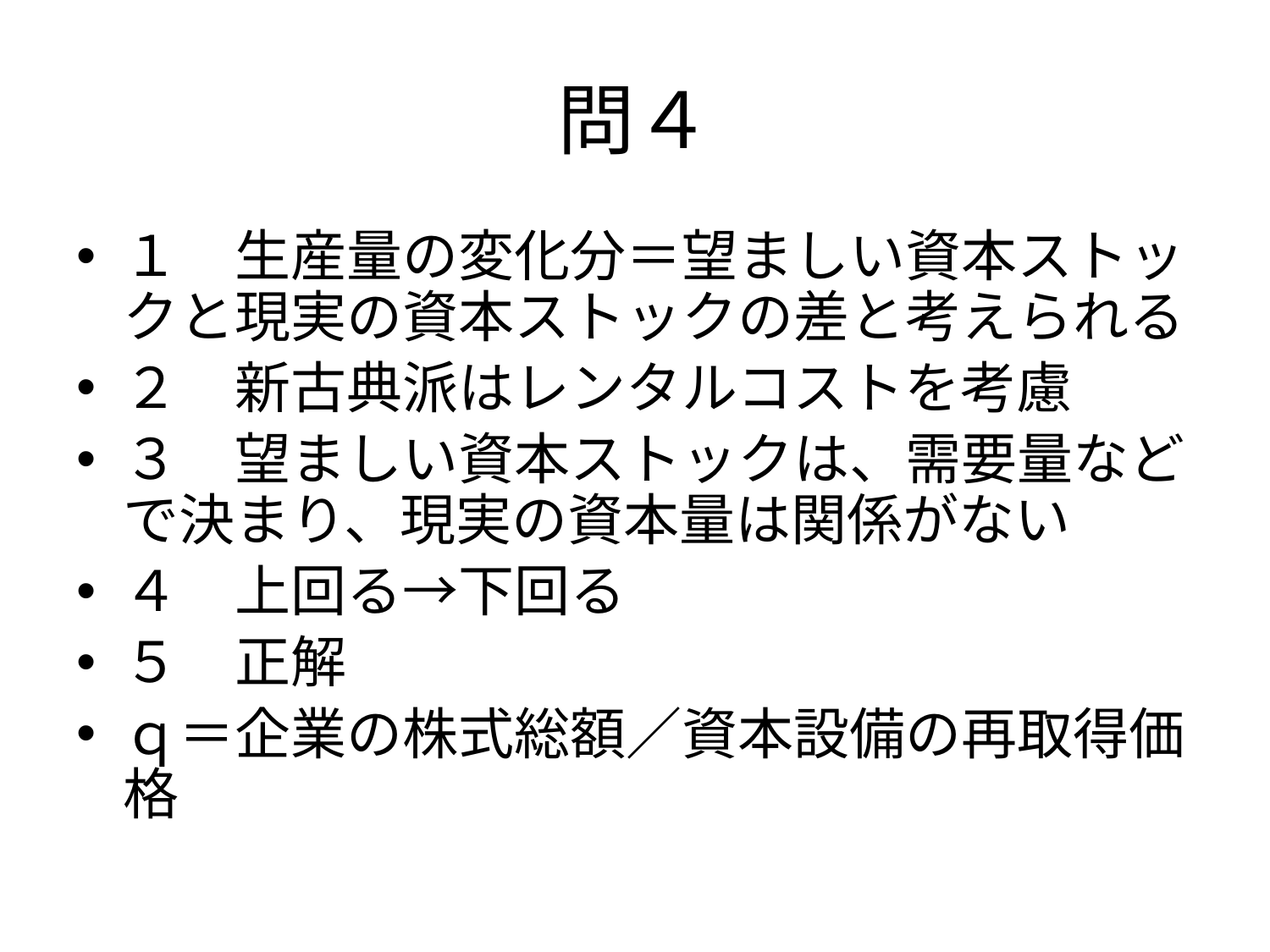

# 問４
１　生産量の変化分＝望ましい資本ストックと現実の資本ストックの差と考えられる
２　新古典派はレンタルコストを考慮
３　望ましい資本ストックは、需要量などで決まり、現実の資本量は関係がない
４　上回る→下回る
５　正解
ｑ＝企業の株式総額／資本設備の再取得価格